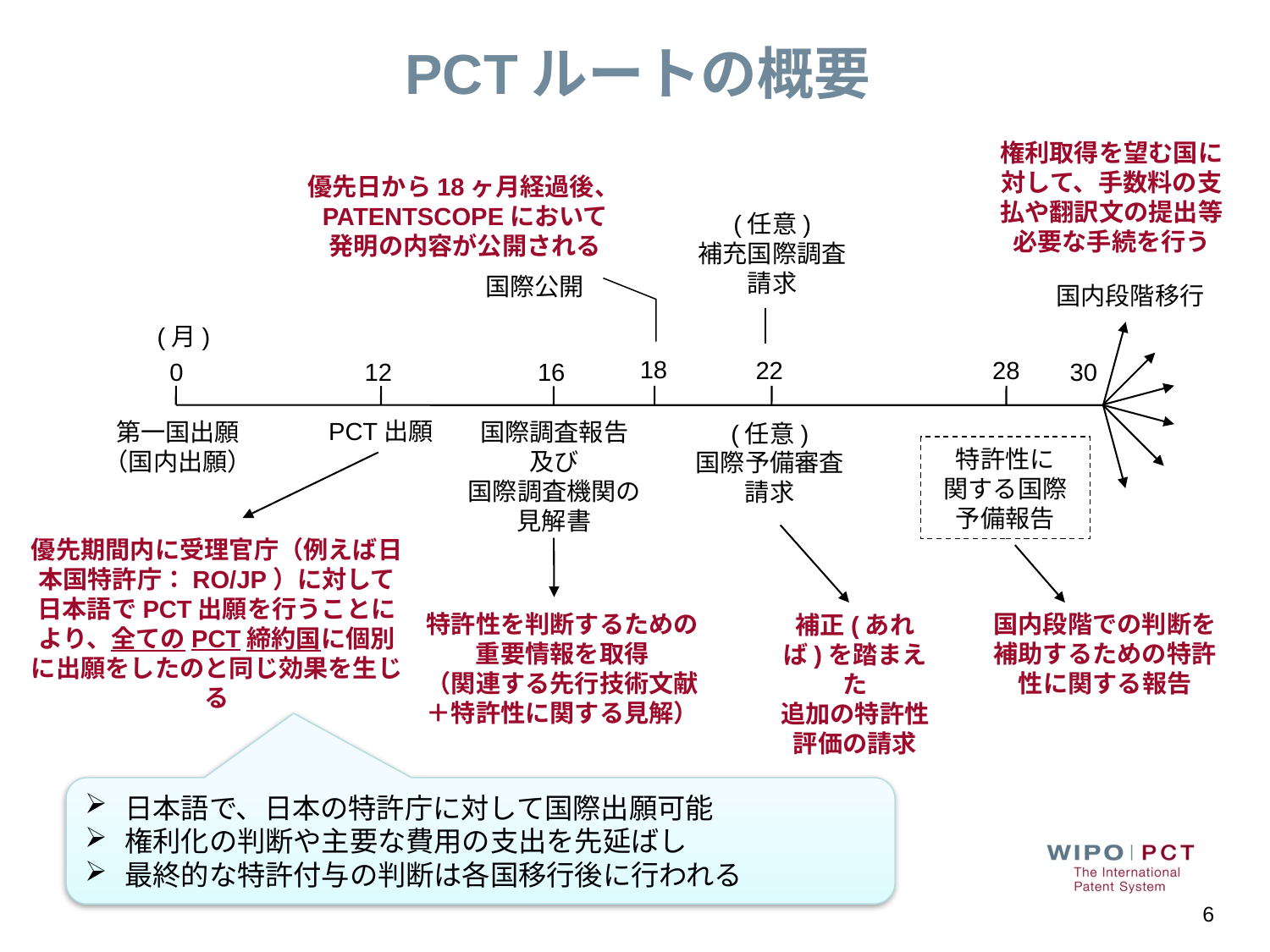

PCTルートの概要
権利取得を望む国に対して、手数料の支払や翻訳文の提出等必要な手続を行う
優先日から18ヶ月経過後、PATENTSCOPEにおいて
発明の内容が公開される
(任意)
補充国際調査
請求

国内段階移行
国際公開

(月)

18
22
28
0
12
16
30

PCT出願
国際調査報告
及び
国際調査機関の見解書
第一国出願
（国内出願）
(任意)
国際予備審査
請求

特許性に
関する国際予備報告

優先期間内に受理官庁（例えば日本国特許庁：RO/JP）に対して日本語でPCT出願を行うことにより、全てのPCT締約国に個別に出願をしたのと同じ効果を生じる

特許性を判断するための重要情報を取得
（関連する先行技術文献＋特許性に関する見解）
国内段階での判断を補助するための特許性に関する報告
補正(あれば)を踏まえた
追加の特許性評価の請求
日本語で、日本の特許庁に対して国際出願可能
権利化の判断や主要な費用の支出を先延ばし
最終的な特許付与の判断は各国移行後に行われる